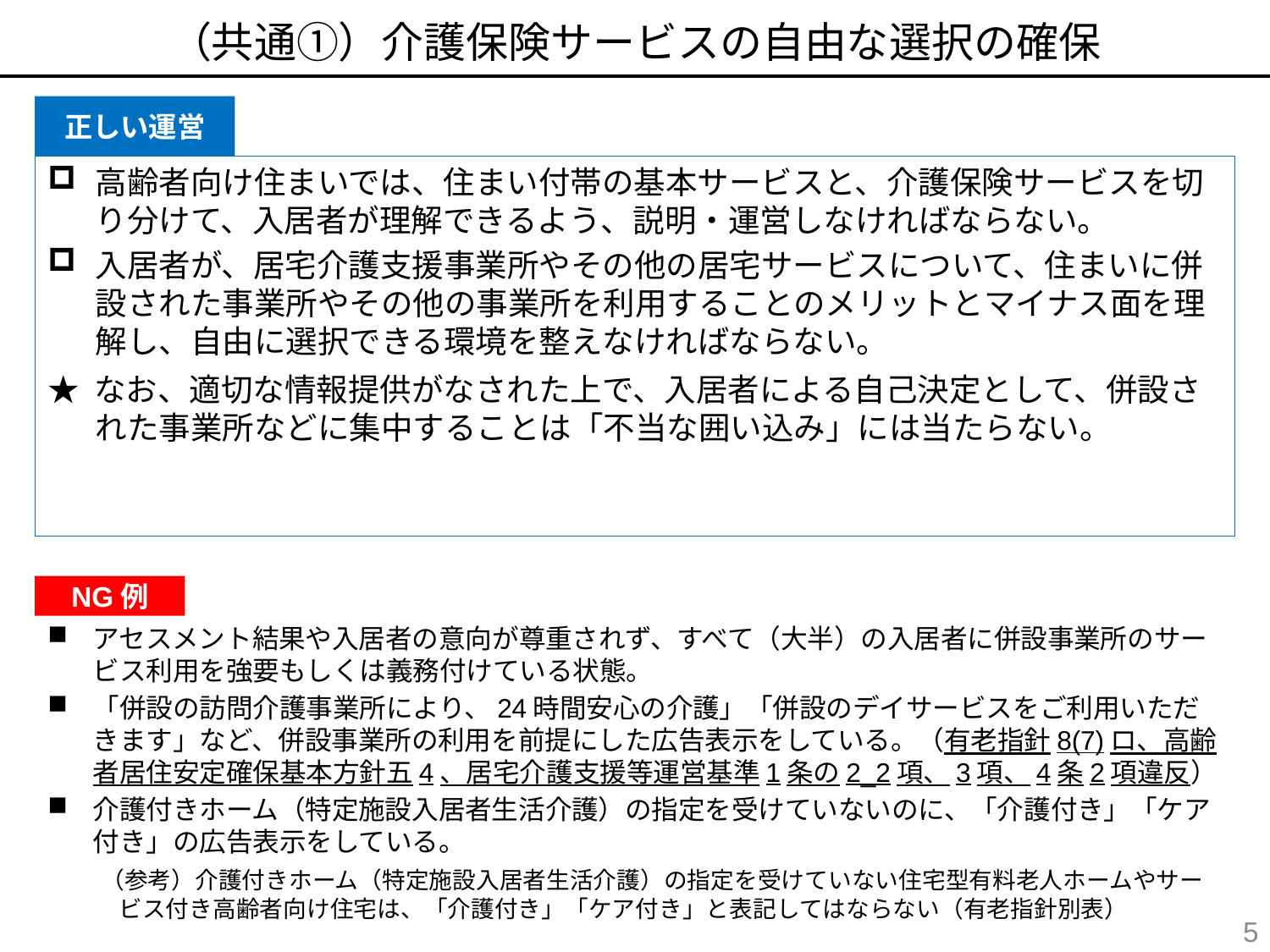

# （共通①）介護保険サービスの自由な選択の確保
高齢者向け住まいでは、住まい付帯の基本サービスと、介護保険サービスを切り分けて、入居者が理解できるよう、説明・運営しなければならない。
入居者が、居宅介護支援事業所やその他の居宅サービスについて、住まいに併設された事業所やその他の事業所を利用することのメリットとマイナス面を理解し、自由に選択できる環境を整えなければならない。
★ なお、適切な情報提供がなされた上で、入居者による自己決定として、併設された事業所などに集中することは「不当な囲い込み」には当たらない。
アセスメント結果や入居者の意向が尊重されず、すべて（大半）の入居者に併設事業所のサービス利用を強要もしくは義務付けている状態。
「併設の訪問介護事業所により、24時間安心の介護」「併設のデイサービスをご利用いただきます」など、併設事業所の利用を前提にした広告表示をしている。（有老指針8(7)ロ、高齢者居住安定確保基本方針五4、居宅介護支援等運営基準1条の2_2項、3項、4条2項違反）
介護付きホーム（特定施設入居者生活介護）の指定を受けていないのに、「介護付き」「ケア付き」の広告表示をしている。
　　（参考）介護付きホーム（特定施設入居者生活介護）の指定を受けていない住宅型有料老人ホームやサービス付き高齢者向け住宅は、「介護付き」「ケア付き」と表記してはならない（有老指針別表）
5